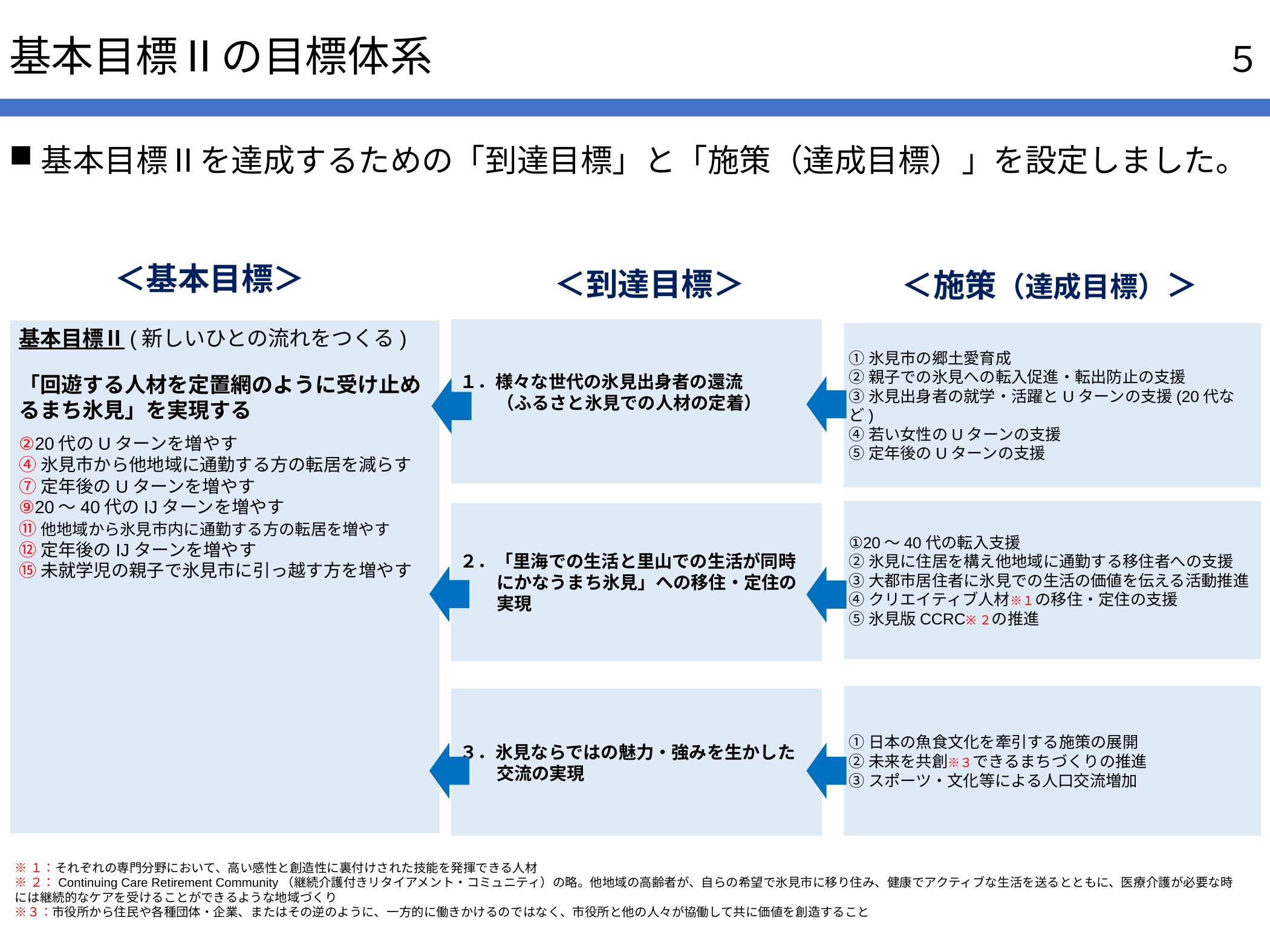

５
# 基本目標Ⅱの目標体系
基本目標Ⅱを達成するための「到達目標」と「施策（達成目標）」を設定しました。
＜基本目標＞
＜到達目標＞
＜施策（達成目標）＞
１．様々な世代の氷見出身者の還流
（ふるさと氷見での人材の定着）

基本目標Ⅱ(新しいひとの流れをつくる)

「回遊する人材を定置網のように受け止めるまち氷見」を実現する

②20代のUターンを増やす
④氷見市から他地域に通勤する方の転居を減らす
⑦定年後のUターンを増やす
⑨20～40代のIJターンを増やす
⑪他地域から氷見市内に通勤する方の転居を増やす
⑫定年後のIJターンを増やす
⑮未就学児の親子で氷見市に引っ越す方を増やす
①氷見市の郷土愛育成
②親子での氷見への転入促進・転出防止の支援
③氷見出身者の就学・活躍とUターンの支援(20代など)
④若い女性のUターンの支援
⑤定年後のUターンの支援

①20～40代の転入支援
②氷見に住居を構え他地域に通勤する移住者への支援
③大都市居住者に氷見での生活の価値を伝える活動推進
④クリエイティブ人材※１の移住・定住の支援
⑤氷見版CCRC※２の推進
２．「里海での生活と里山での生活が同時にかなうまち氷見」への移住・定住の実現

①日本の魚食文化を牽引する施策の展開
②未来を共創※３できるまちづくりの推進
③スポーツ・文化等による人口交流増加
３．氷見ならではの魅力・強みを生かした
交流の実現

※１：それぞれの専門分野において、高い感性と創造性に裏付けされた技能を発揮できる人材
※２：Continuing Care Retirement Community（継続介護付きリタイアメント・コミュニティ）の略。他地域の高齢者が、自らの希望で氷見市に移り住み、健康でアクティブな生活を送るとともに、医療介護が必要な時には継続的なケアを受けることができるような地域づくり
※３：市役所から住民や各種団体・企業、またはその逆のように、一方的に働きかけるのではなく、市役所と他の人々が協働して共に価値を創造すること